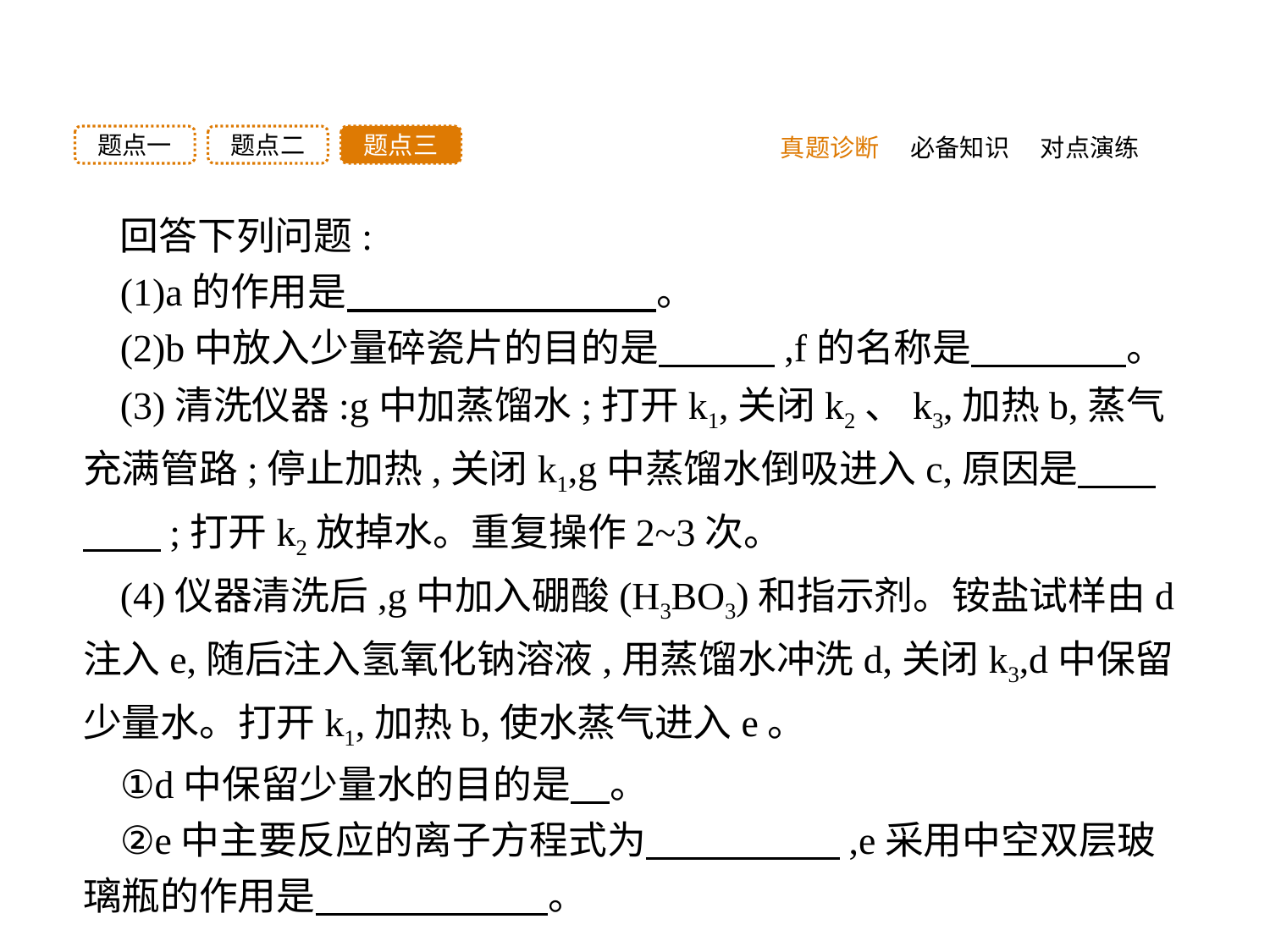

题点三
题点二
题点一
真题诊断
必备知识
对点演练
回答下列问题:
(1)a的作用是　　　　　　　　。
(2)b中放入少量碎瓷片的目的是　　　,f的名称是　　　　。
(3)清洗仪器:g中加蒸馏水;打开k1,关闭k2、k3,加热b,蒸气充满管路;停止加热,关闭k1,g中蒸馏水倒吸进入c,原因是　　　　;打开k2放掉水。重复操作2~3次。
(4)仪器清洗后,g中加入硼酸(H3BO3)和指示剂。铵盐试样由d注入e,随后注入氢氧化钠溶液,用蒸馏水冲洗d,关闭k3,d中保留少量水。打开k1,加热b,使水蒸气进入e。
①d中保留少量水的目的是　。
②e中主要反应的离子方程式为　　　　　,e采用中空双层玻璃瓶的作用是　　　　　　。